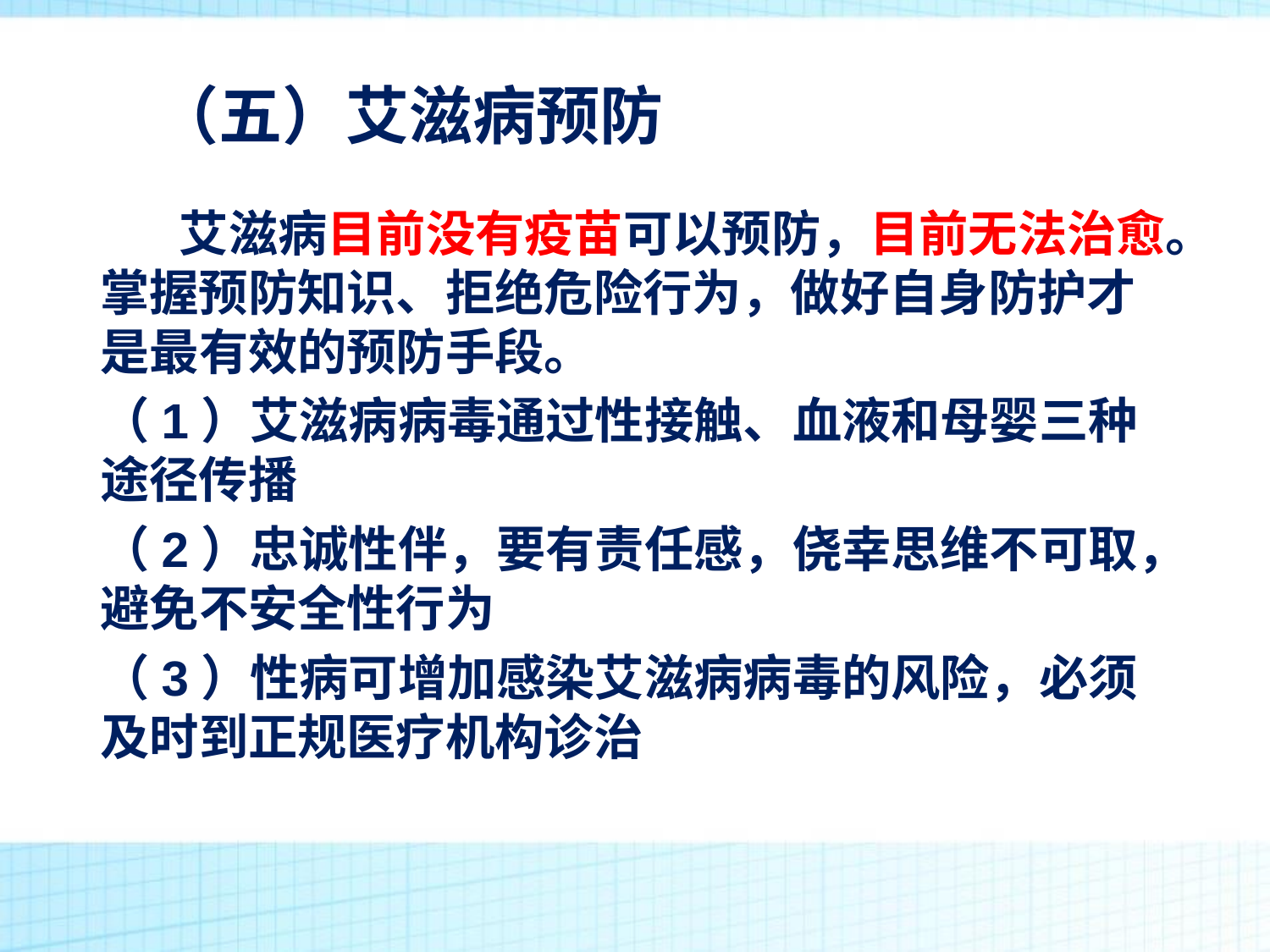

# （五）艾滋病预防
      艾滋病目前没有疫苗可以预防，目前无法治愈。掌握预防知识、拒绝危险行为，做好自身防护才是最有效的预防手段。
（1）艾滋病病毒通过性接触、血液和母婴三种途径传播
（2）忠诚性伴，要有责任感，侥幸思维不可取，避免不安全性行为
（3）性病可增加感染艾滋病病毒的风险，必须及时到正规医疗机构诊治